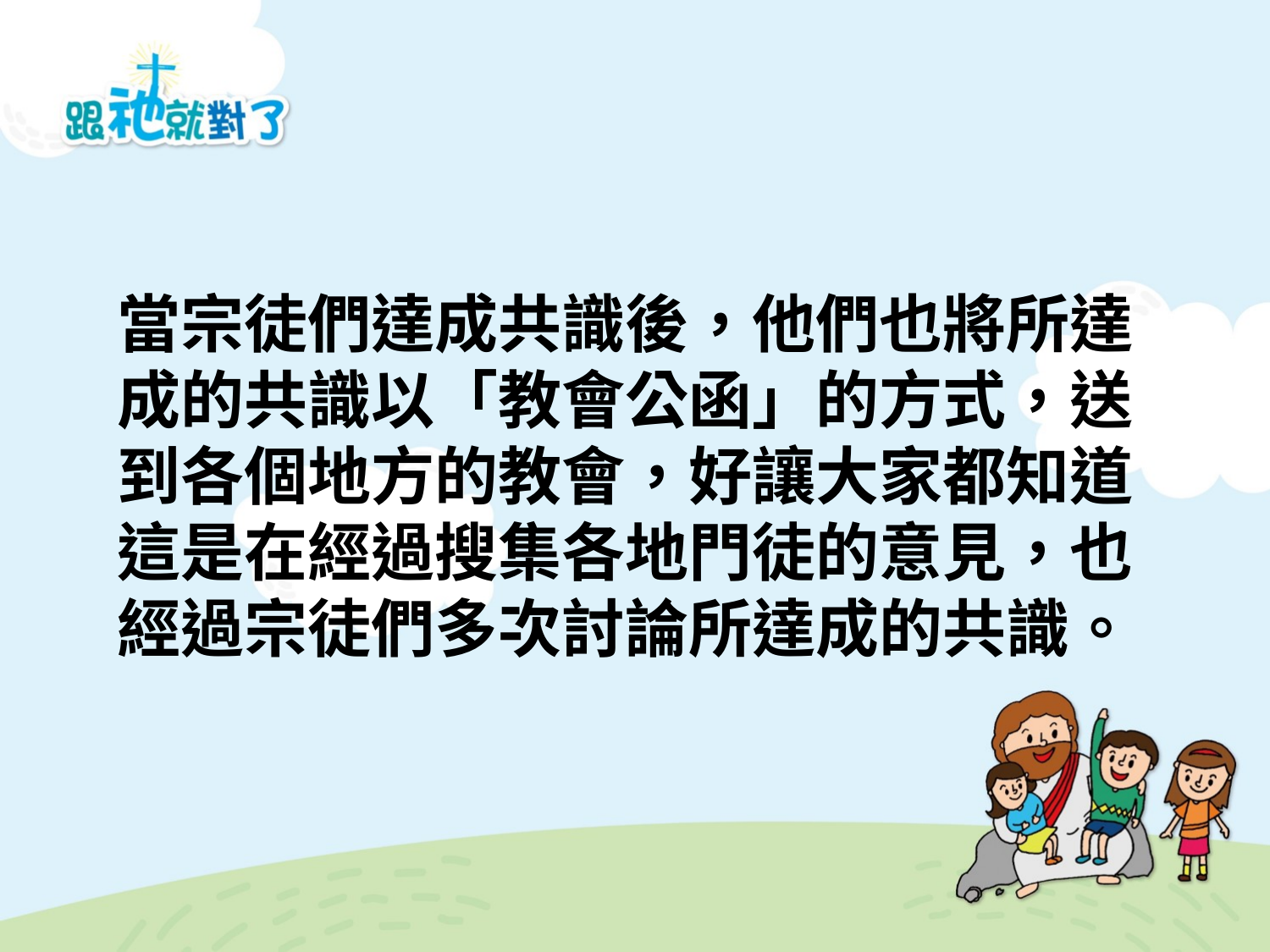

當宗徒們達成共識後，他們也將所達成的共識以「教會公函」的方式，送到各個地方的教會，好讓大家都知道這是在經過搜集各地門徒的意見，也經過宗徒們多次討論所達成的共識。